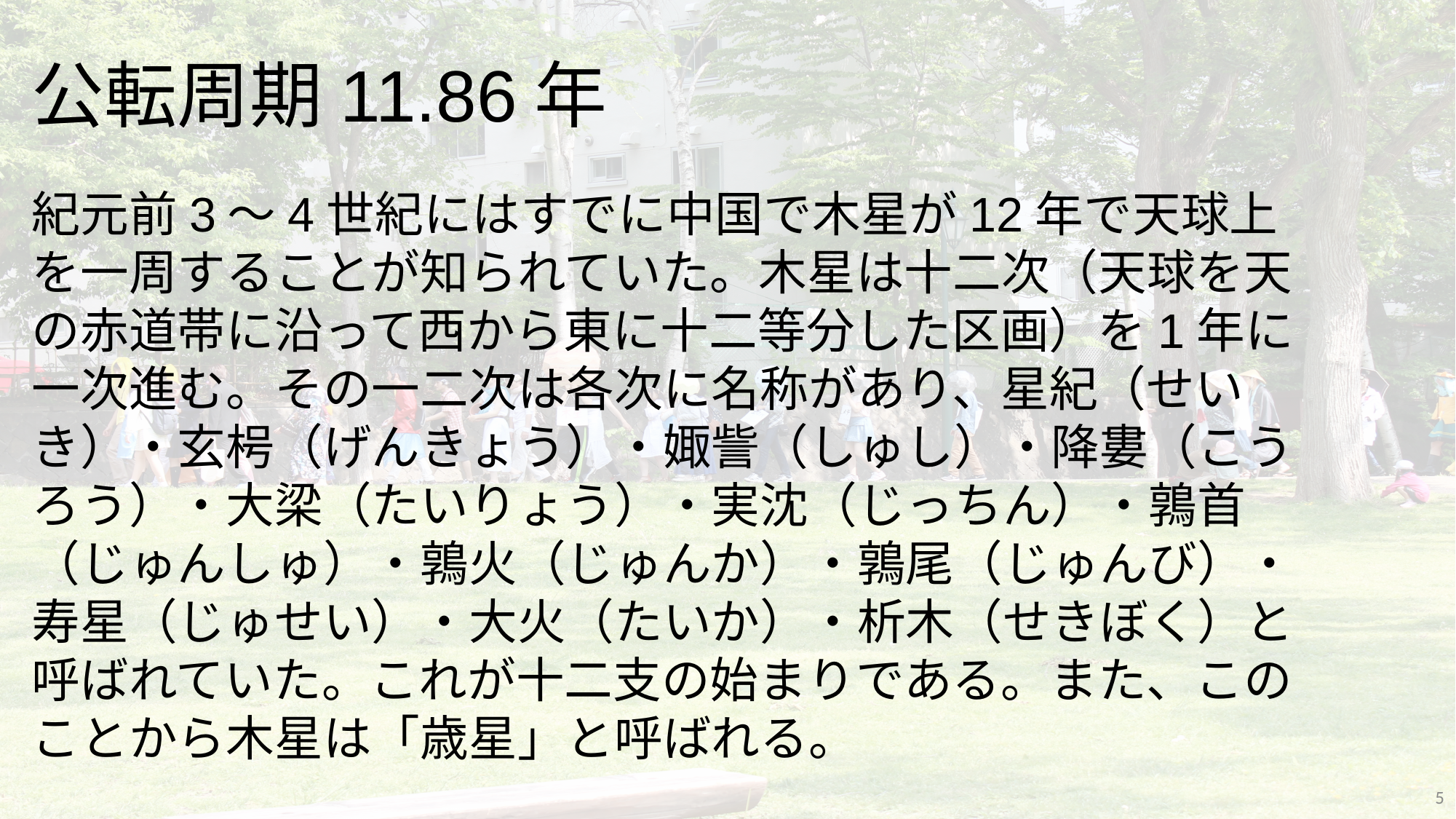

# 公転周期11.86年
紀元前3～4世紀にはすでに中国で木星が12年で天球上を一周することが知られていた。木星は十二次（天球を天の赤道帯に沿って西から東に十二等分した区画）を1年に一次進む。その一二次は各次に名称があり、星紀（せいき）・玄枵（げんきょう）・娵訾（しゅし）・降婁（こうろう）・大梁（たいりょう）・実沈（じっちん）・鶉首（じゅんしゅ）・鶉火（じゅんか）・鶉尾（じゅんび）・寿星（じゅせい）・大火（たいか）・析木（せきぼく）と呼ばれていた。これが十二支の始まりである。また、このことから木星は「歳星」と呼ばれる。
5